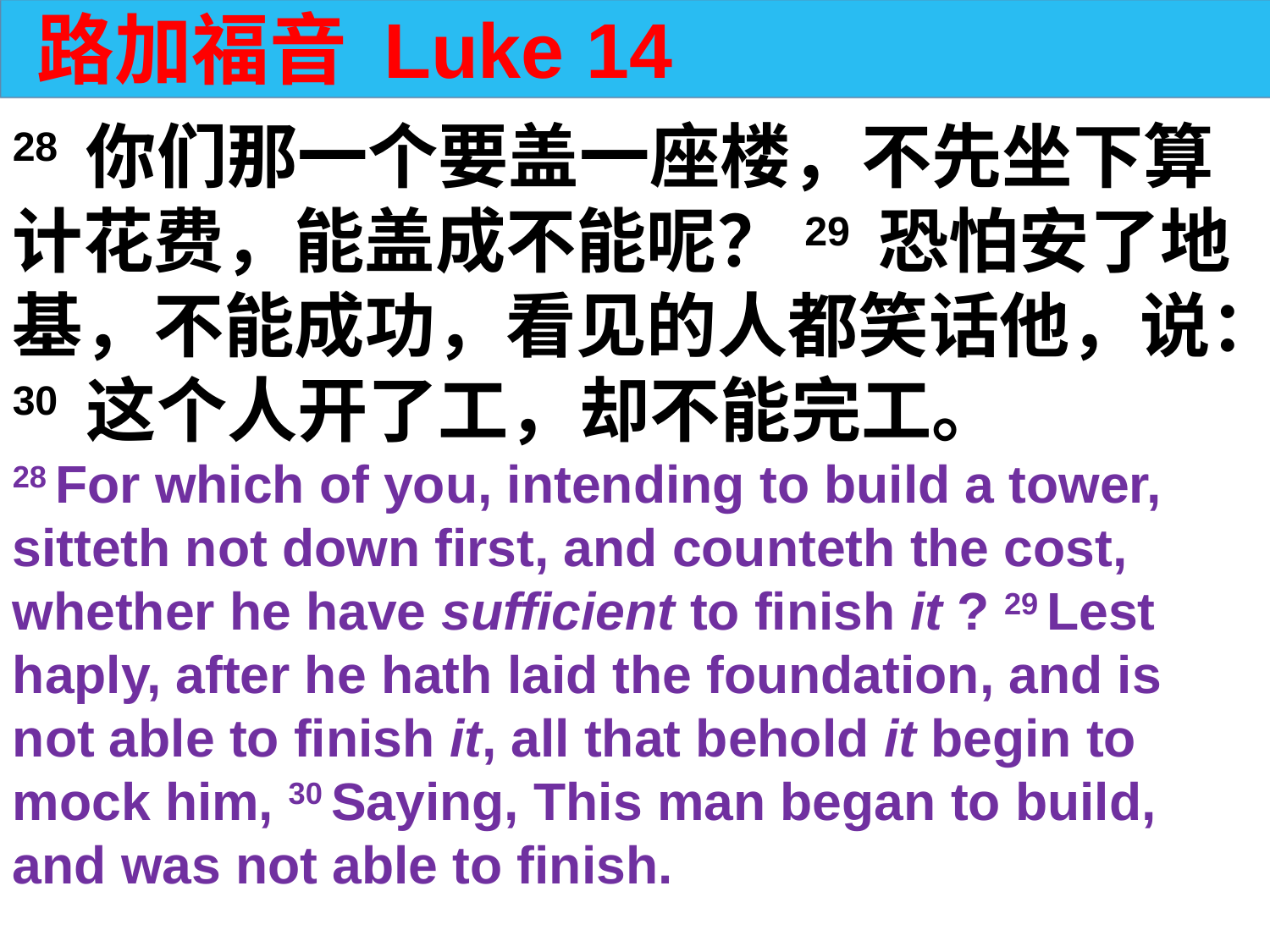

路加福音 Luke 14
28 你们那一个要盖一座楼，不先坐下算计花费，能盖成不能呢？29 恐怕安了地基，不能成功，看见的人都笑话他，说：
30 这个人开了工，却不能完工。
28 For which of you, intending to build a tower, sitteth not down first, and counteth the cost, whether he have sufficient to finish it ? 29 Lest haply, after he hath laid the foundation, and is not able to finish it, all that behold it begin to mock him, 30 Saying, This man began to build, and was not able to finish.